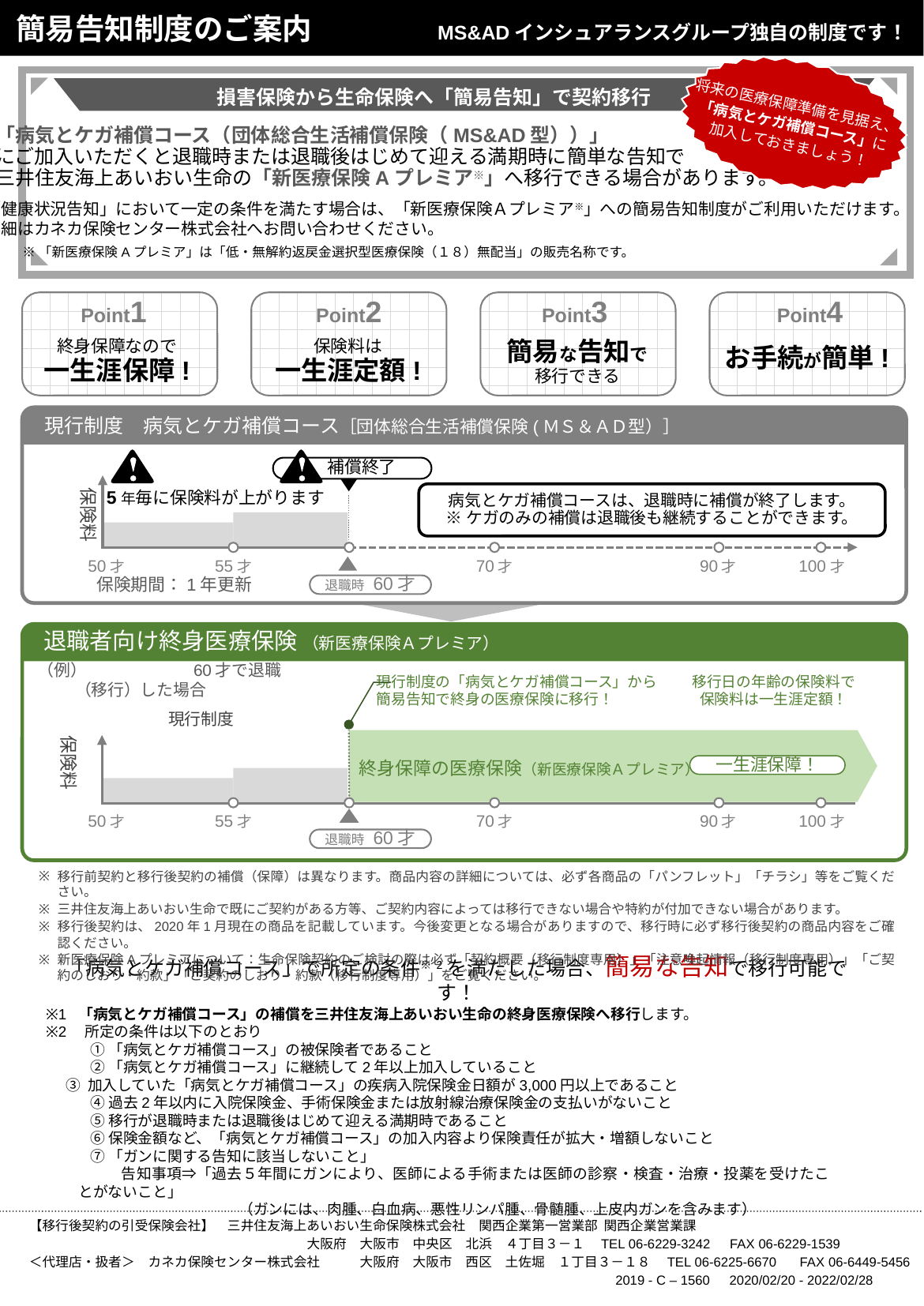

簡易告知制度のご案内	　　MS&ADインシュアランスグループ独自の制度です！

将来の医療保障準備を見据え、
「病気とケガ補償コース」に
加入しておきましょう！

損害保険から生命保険へ「簡易告知」で契約移行
「病気とケガ補償コース（団体総合生活補償保険（MS&AD型））」
にご加入いただくと退職時または退職後はじめて迎える満期時に簡単な告知で
三井住友海上あいおい生命の「新医療保険Aプレミア※」へ移行できる場合があります。
「健康状況告知」において一定の条件を満たす場合は、「新医療保険Ａプレミア※」への簡易告知制度がご利用いただけます。
詳細はカネカ保険センター株式会社へお問い合わせください。
※「新医療保険Aプレミア」は「低・無解約返戻金選択型医療保険（１８）無配当」の販売名称です。
Point1
Point2
Point3
Point4

終身保障なので
一生涯保障!
保険料は
一生涯定額!
簡易な告知で
移行できる
お手続が簡単!
現行制度　病気とケガ補償コース［団体総合生活補償保険(ＭＳ＆ＡＤ型）］

補償終了

5年毎に保険料が上がります
病気とケガ補償コースは、退職時に補償が終了します。
※ケガのみの補償は退職後も継続することができます。
保険料

50才
55才

70才
90才
100才
保険期間：1年更新
退職時 60才

退職者向け終身医療保険 （新医療保険Ａプレミア）

移行日の年齢の保険料で
保険料は一生涯定額！
（例）	60才で退職（移行）した場合
現行制度の「病気とケガ補償コース」から
簡易告知で終身の医療保険に移行！

現行制度

保険料
一生涯保障！
終身保障の医療保険（新医療保険Ａプレミア）

50才
55才
70才
90才
100才
退職時 60才
移行前契約と移行後契約の補償（保障）は異なります。商品内容の詳細については、必ず各商品の「パンフレット」「チラシ」等をご覧ください。
三井住友海上あいおい生命で既にご契約がある方等、ご契約内容によっては移行できない場合や特約が付加できない場合があります。
移行後契約は、2020年1月現在の商品を記載しています。今後変更となる場合がありますので、移行時に必ず移行後契約の商品内容をご確認ください。
新医療保険Aプレミアについて：生命保険契約のご検討の際は必ず「契約概要（移行制度専用）」「注意喚起情報（移行制度専用）」「ご契約のしおり・約款」「ご契約のしおり・約款（移行制度専用）」をご覧ください。
「病気とケガ補償コース」で所定の条件※2を満たした場合、簡易な告知で移行可能です！
※1	「病気とケガ補償コース」の補償を三井住友海上あいおい生命の終身医療保険へ移行します。
※2　所定の条件は以下のとおり
　　　① 「病気とケガ補償コース」の被保険者であること
　　　② 「病気とケガ補償コース」に継続して2年以上加入していること
      ③ 加入していた「病気とケガ補償コース」の疾病入院保険金日額が3,000円以上であること
　　　④ 過去2年以内に入院保険金、手術保険金または放射線治療保険金の支払いがないこと
　　　⑤ 移行が退職時または退職後はじめて迎える満期時であること
　　　⑥ 保険金額など、「病気とケガ補償コース」の加入内容より保険責任が拡大・増額しないこと
　　　⑦ 「ガンに関する告知に該当しないこと」
　　　　　告知事項⇒「過去５年間にガンにより、医師による手術または医師の診察・検査・治療・投薬を受けたことがないこと」
　　　　　　　　　　　　　（ガンには、肉腫、白血病、悪性リンパ腫、骨髄腫、上皮内ガンを含みます）
【移行後契約の引受保険会社】　三井住友海上あいおい生命保険株式会社　関西企業第一営業部  関西企業営業課
　　　　　　　　　　　　　　　　　　　　　大阪府　大阪市　中央区　北浜　４丁目３－１　TEL 06-6229-3242　FAX 06-6229-1539
＜代理店・扱者＞　カネカ保険センター株式会社　　　大阪府　大阪市　西区　土佐堀　１丁目３－１８　TEL 06-6225-6670 　FAX 06-6449-5456
2019 - C – 1560　2020/02/20 - 2022/02/28
11